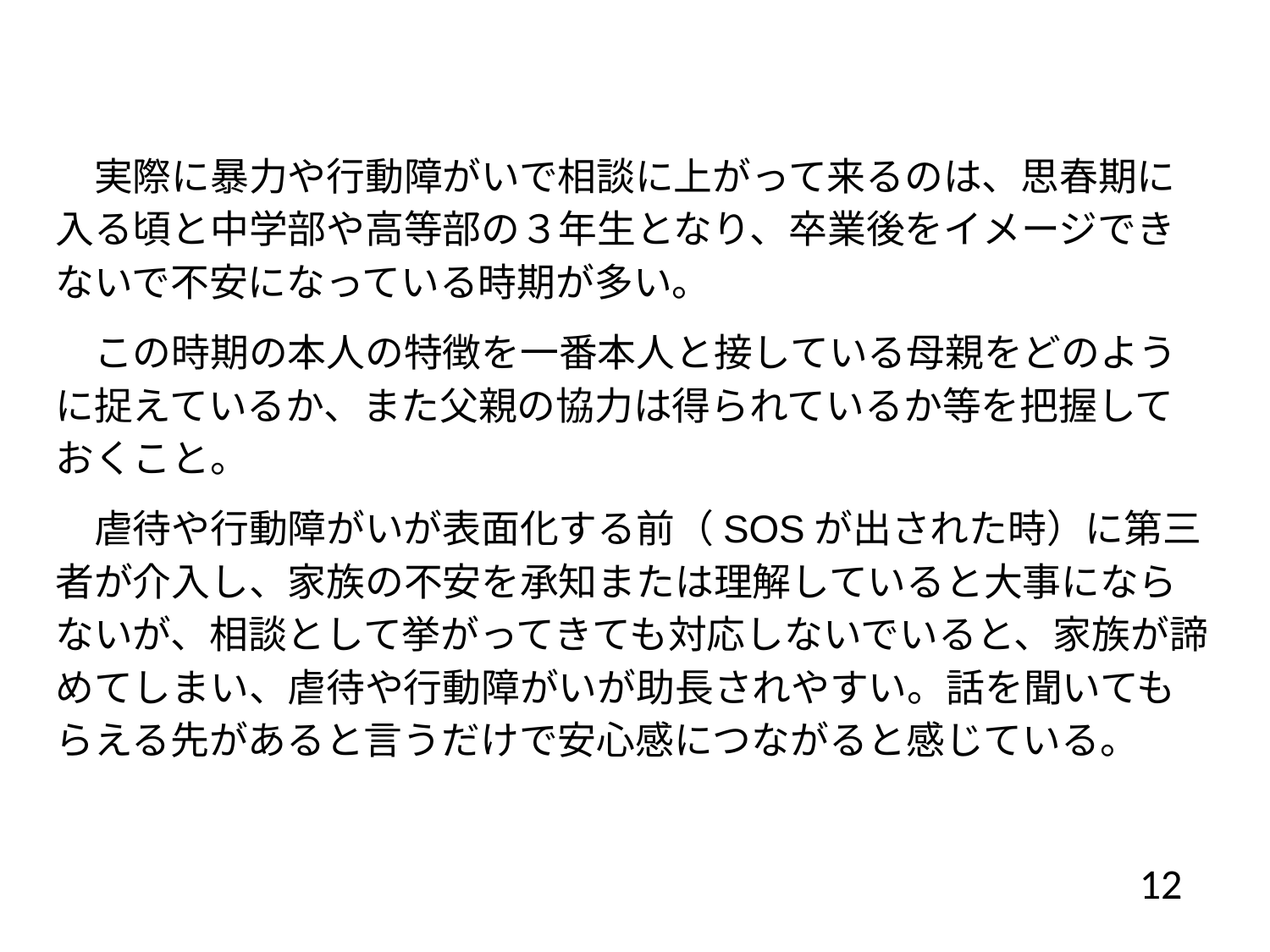

実際に暴力や行動障がいで相談に上がって来るのは、思春期に入る頃と中学部や高等部の３年生となり、卒業後をイメージできないで不安になっている時期が多い。
　この時期の本人の特徴を一番本人と接している母親をどのように捉えているか、また父親の協力は得られているか等を把握しておくこと。
　虐待や行動障がいが表面化する前（SOSが出された時）に第三者が介入し、家族の不安を承知または理解していると大事にならないが、相談として挙がってきても対応しないでいると、家族が諦めてしまい、虐待や行動障がいが助長されやすい。話を聞いてもらえる先があると言うだけで安心感につながると感じている。
12